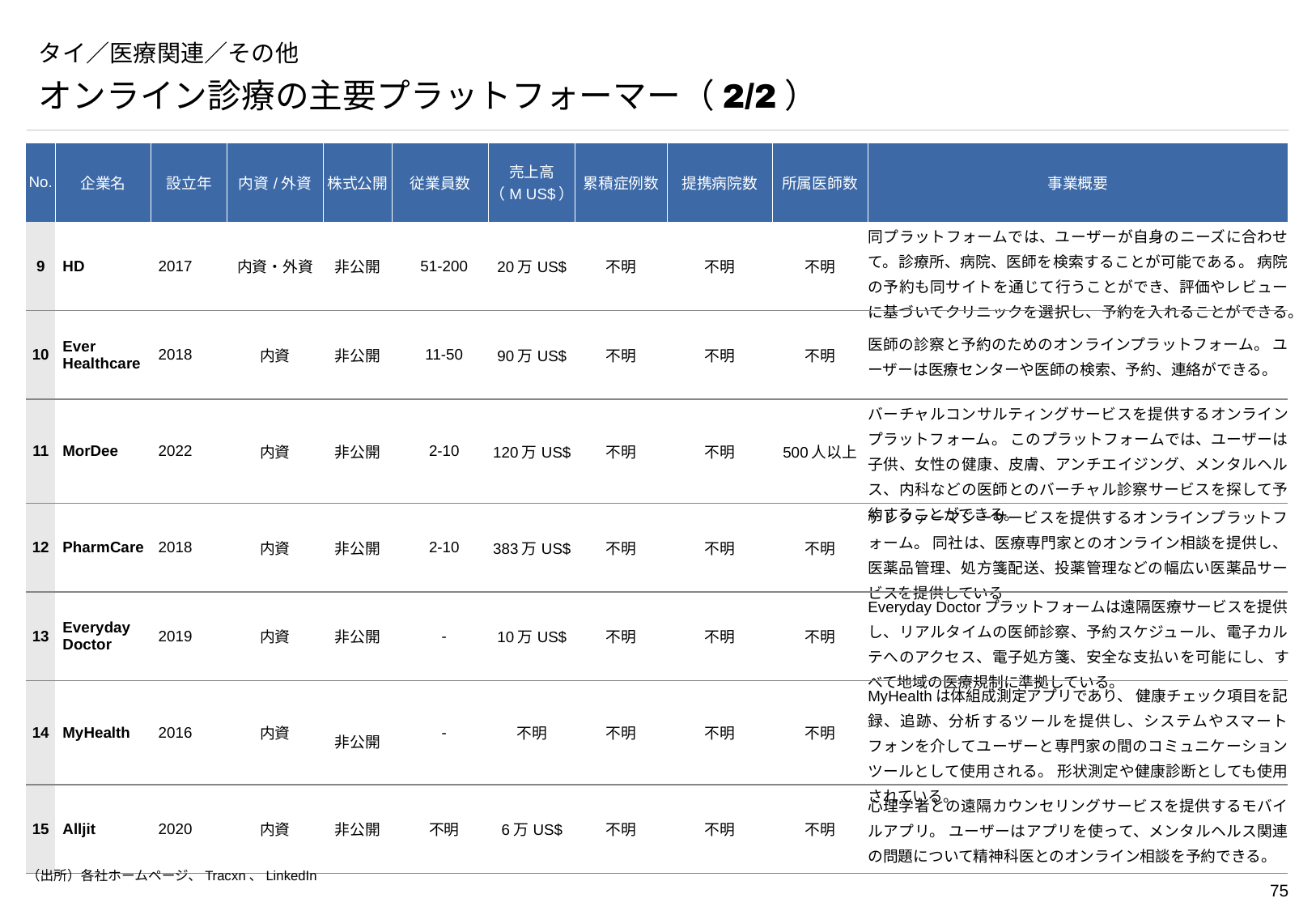

# タイ／医療関連／その他
オンライン診療の主要プラットフォーマー（2/2）
| No. | 企業名 | 設立年 | 内資/外資 | 株式公開 | 従業員数 | 売上高 （M US$） | 累積症例数 | 提携病院数 | 所属医師数 | 事業概要 |
| --- | --- | --- | --- | --- | --- | --- | --- | --- | --- | --- |
| 9 | HD | 2017 | 内資・外資 | 非公開 | 51-200 | 20万US$ | 不明 | 不明 | 不明 | 同プラットフォームでは、ユーザーが自身のニーズに合わせて。診療所、病院、医師を検索することが可能である。 病院の予約も同サイトを通じて行うことができ、評価やレビューに基づいてクリニックを選択し、予約を入れることができる。 |
| 10 | Ever Healthcare | 2018 | 内資 | 非公開 | 11-50 | 90万US$ | 不明 | 不明 | 不明 | 医師の診察と予約のためのオンラインプラットフォーム。 ユーザーは医療センターや医師の検索、予約、連絡ができる。 |
| 11 | MorDee | 2022 | 内資 | 非公開 | 2-10 | 120万US$ | 不明 | 不明 | 500人以上 | バーチャルコンサルティングサービスを提供するオンラインプラットフォーム。 このプラットフォームでは、ユーザーは子供、女性の健康、皮膚、アンチエイジング、メンタルヘルス、内科などの医師とのバーチャル診察サービスを探して予約することができる。 |
| 12 | PharmCare | 2018 | 内資 | 非公開 | 2-10 | 383万US$ | 不明 | 不明 | 不明 | テレファーマシーサービスを提供するオンラインプラットフォーム。 同社は、医療専門家とのオンライン相談を提供し、医薬品管理、処方箋配送、投薬管理などの幅広い医薬品サービスを提供している |
| 13 | Everyday Doctor | 2019 | 内資 | 非公開 | - | 10万US$ | 不明 | 不明 | 不明 | Everyday Doctorプラットフォームは遠隔医療サービスを提供し、リアルタイムの医師診察、予約スケジュール、電子カルテへのアクセス、電子処方箋、安全な支払いを可能にし、すべて地域の医療規制に準拠している。 |
| 14 | MyHealth | 2016 | 内資 | 非公開 | - | 不明 | 不明 | 不明 | 不明 | MyHealthは体組成測定アプリであり、 健康チェック項目を記録、追跡、分析するツールを提供し、システムやスマートフォンを介してユーザーと専門家の間のコミュニケーションツールとして使用される。 形状測定や健康診断としても使用されている。 |
| 15 | Alljit | 2020 | 内資 | 非公開 | 不明 | 6万US$ | 不明 | 不明 | 不明 | 心理学者との遠隔カウンセリングサービスを提供するモバイルアプリ。 ユーザーはアプリを使って、メンタルヘルス関連の問題について精神科医とのオンライン相談を予約できる。 |
（出所）各社ホームページ、Tracxn、LinkedIn